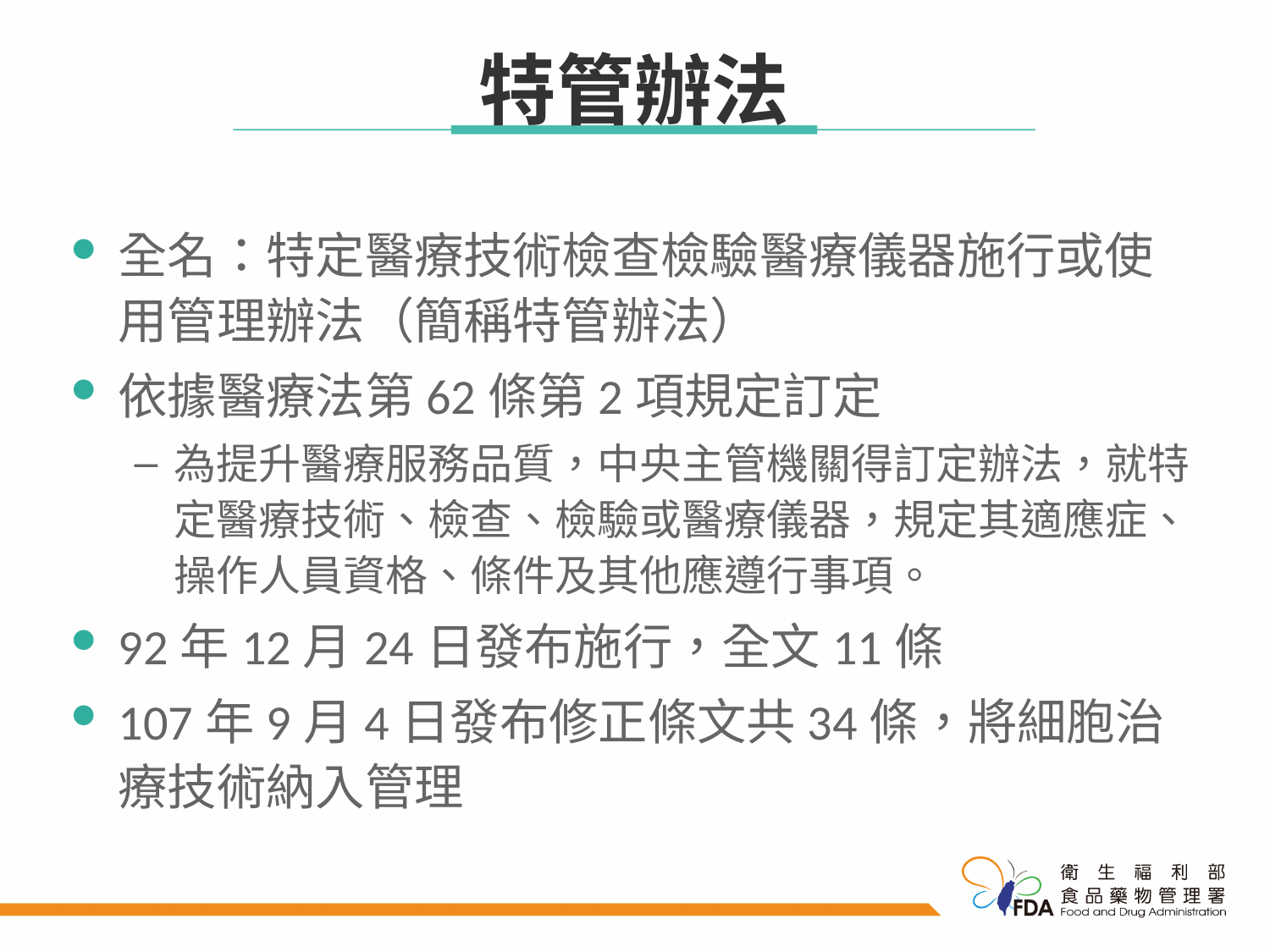

7
# 特管辦法
全名：特定醫療技術檢查檢驗醫療儀器施行或使用管理辦法（簡稱特管辦法）
依據醫療法第62條第2項規定訂定
為提升醫療服務品質，中央主管機關得訂定辦法，就特定醫療技術、檢查、檢驗或醫療儀器，規定其適應症、操作人員資格、條件及其他應遵行事項。
92年12月24日發布施行，全文11條
107年9月4日發布修正條文共34條，將細胞治療技術納入管理